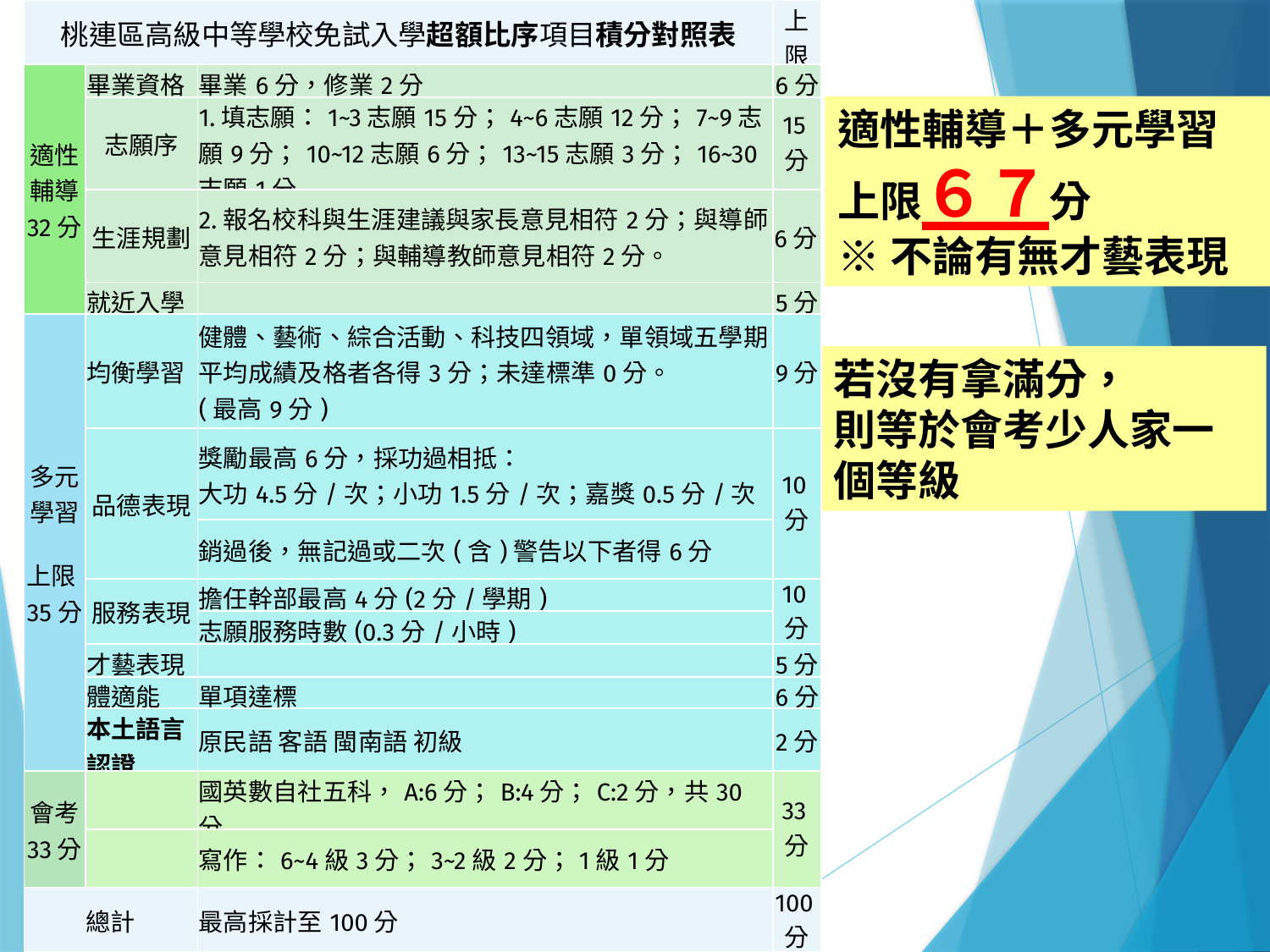

| 桃連區高級中等學校免試入學超額比序項目積分對照表 |  |  | 上限 |
| --- | --- | --- | --- |
| 適性輔導 32分 | 畢業資格 | 畢業6分，修業2分 | 6分 |
|  | 志願序 | 1.填志願：1~3志願15分；4~6志願12分；7~9志願9分；10~12志願6分；13~15志願3分；16~30志願1分 | 15分 |
|  | 生涯規劃 | 2.報名校科與生涯建議與家長意見相符2分；與導師意見相符2分；與輔導教師意見相符2分。 | 6分 |
|  | 就近入學 |  | 5分 |
| 多元學習 上限35分 | 均衡學習 | 健體、藝術、綜合活動、科技四領域，單領域五學期平均成績及格者各得3分；未達標準0分。 (最高9分) | 9分 |
|  | 品德表現 | 獎勵最高6分，採功過相抵： 大功4.5分/次；小功1.5分/次；嘉獎0.5分/次 | 10分 |
|  |  | 銷過後，無記過或二次(含)警告以下者得6分 |  |
|  | 服務表現 | 擔任幹部最高4分(2分/學期) | 10分 |
|  |  | 志願服務時數(0.3分/小時) |  |
|  | 才藝表現 |  | 5分 |
|  | 體適能 | 單項達標 | 6分 |
|  | 本土語言認證 | 原民語 客語 閩南語 初級 | 2分 |
| 會考 33分 |  | 國英數自社五科，A:6分；B:4分；C:2分，共30分 | 33分 |
|  |  | 寫作：6~4級3分；3~2級2分；1級1分 |  |
| 總計 |  | 最高採計至100分 | 100分 |
適性輔導＋多元學習上限６７分
※不論有無才藝表現
若沒有拿滿分，
則等於會考少人家一個等級